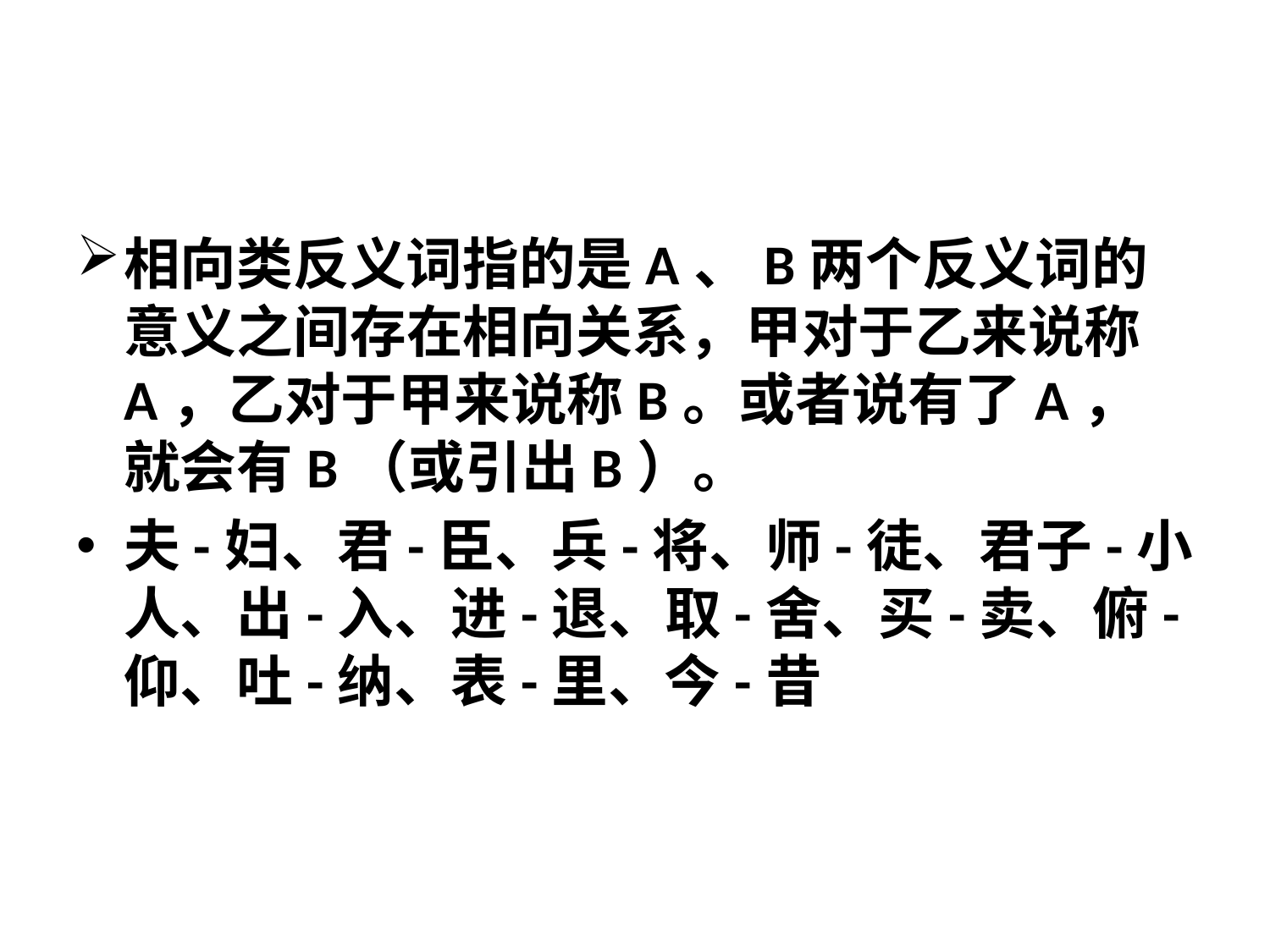

#
相向类反义词指的是A、B两个反义词的意义之间存在相向关系，甲对于乙来说称A，乙对于甲来说称B。或者说有了A，就会有B（或引出B）。
夫-妇、君-臣、兵-将、师-徒、君子-小人、出-入、进-退、取-舍、买-卖、俯-仰、吐-纳、表-里、今-昔